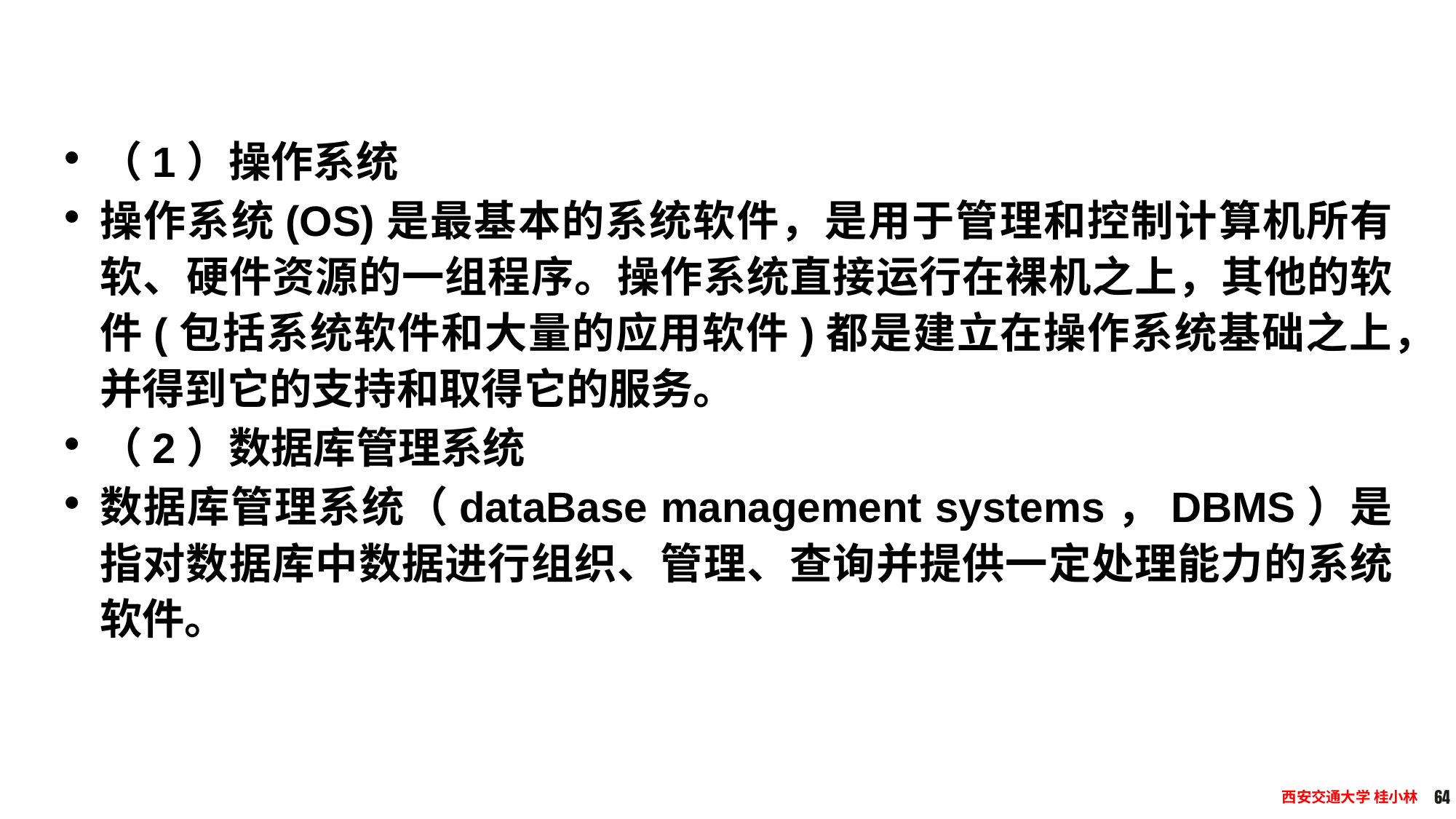

#
（1）操作系统
操作系统(OS)是最基本的系统软件，是用于管理和控制计算机所有软、硬件资源的一组程序。操作系统直接运行在裸机之上，其他的软件(包括系统软件和大量的应用软件)都是建立在操作系统基础之上，并得到它的支持和取得它的服务。
（2）数据库管理系统
数据库管理系统（dataBase management systems，DBMS）是指对数据库中数据进行组织、管理、查询并提供一定处理能力的系统软件。